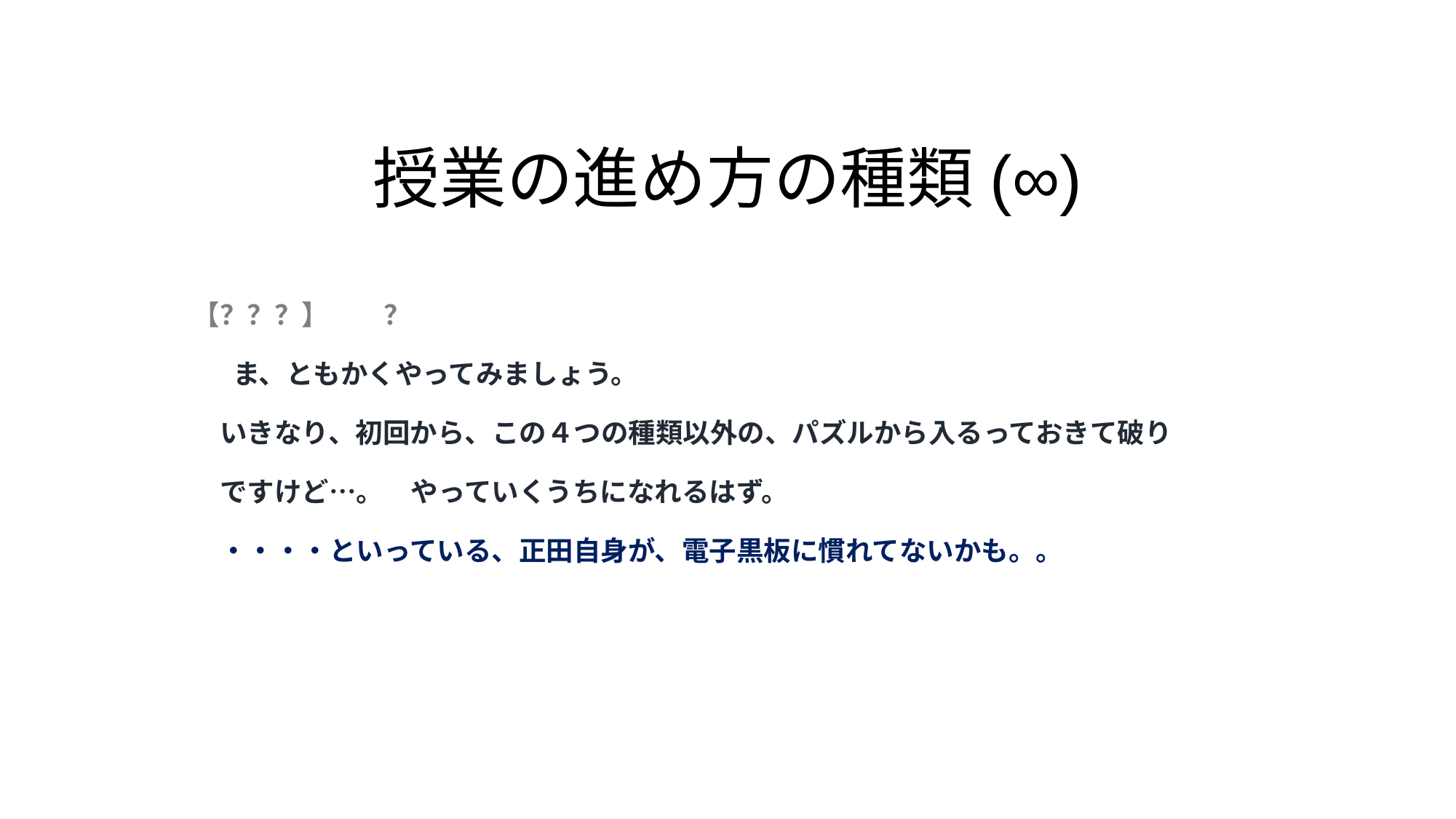

# 授業の進め方の種類(∞)
【L．Q．】
【？？？】　　？

 　ま、ともかくやってみましょう。

　いきなり、初回から、この４つの種類以外の、パズルから入るっておきて破り

　ですけど…。　やっていくうちになれるはず。

　・・・・といっている、正田自身が、電子黒板に慣れてないかも。。